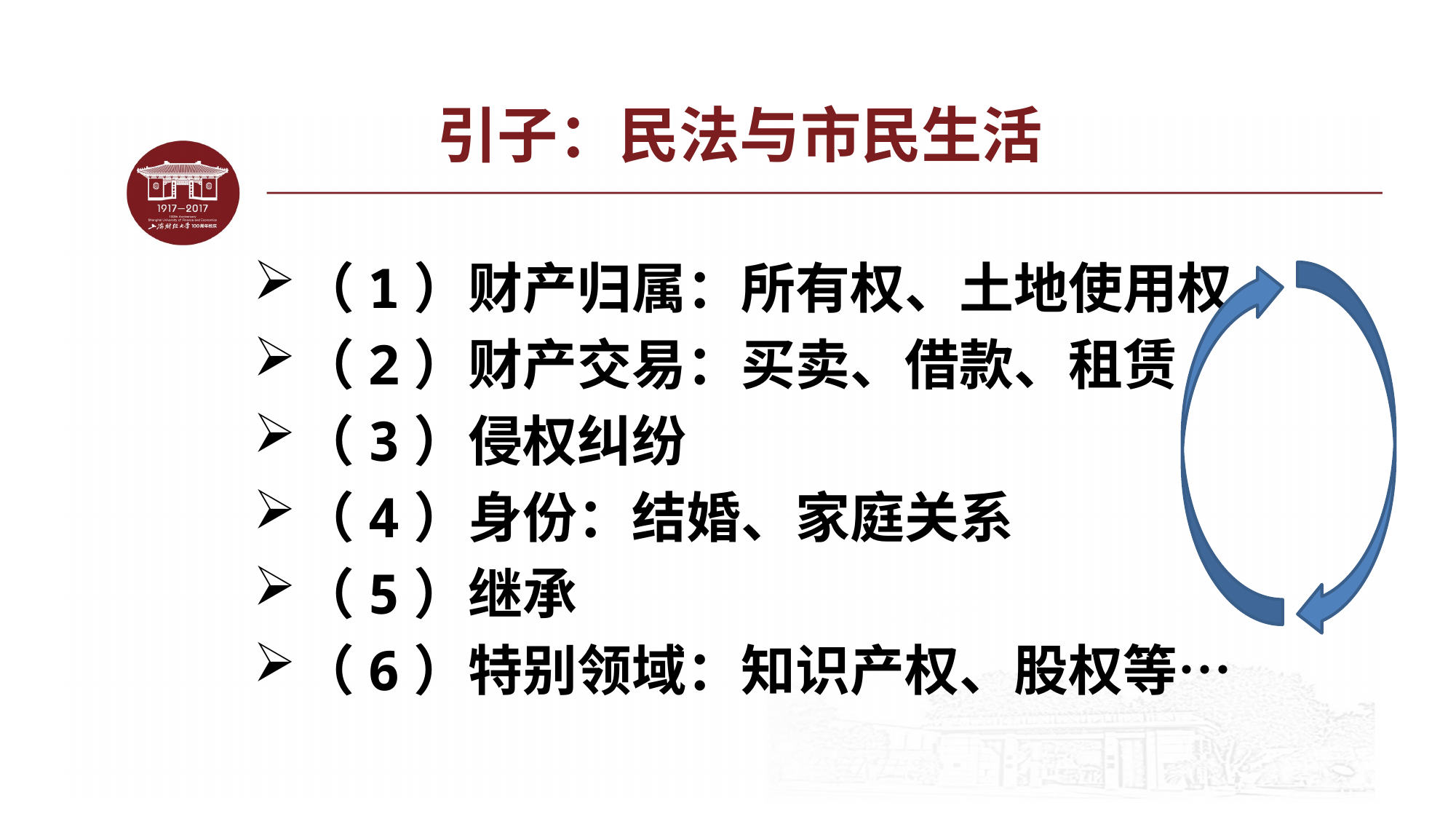

# 引子：民法与市民生活
（1）财产归属：所有权、土地使用权
（2）财产交易：买卖、借款、租赁
（3）侵权纠纷
（4）身份：结婚、家庭关系
（5）继承
（6）特别领域：知识产权、股权等…